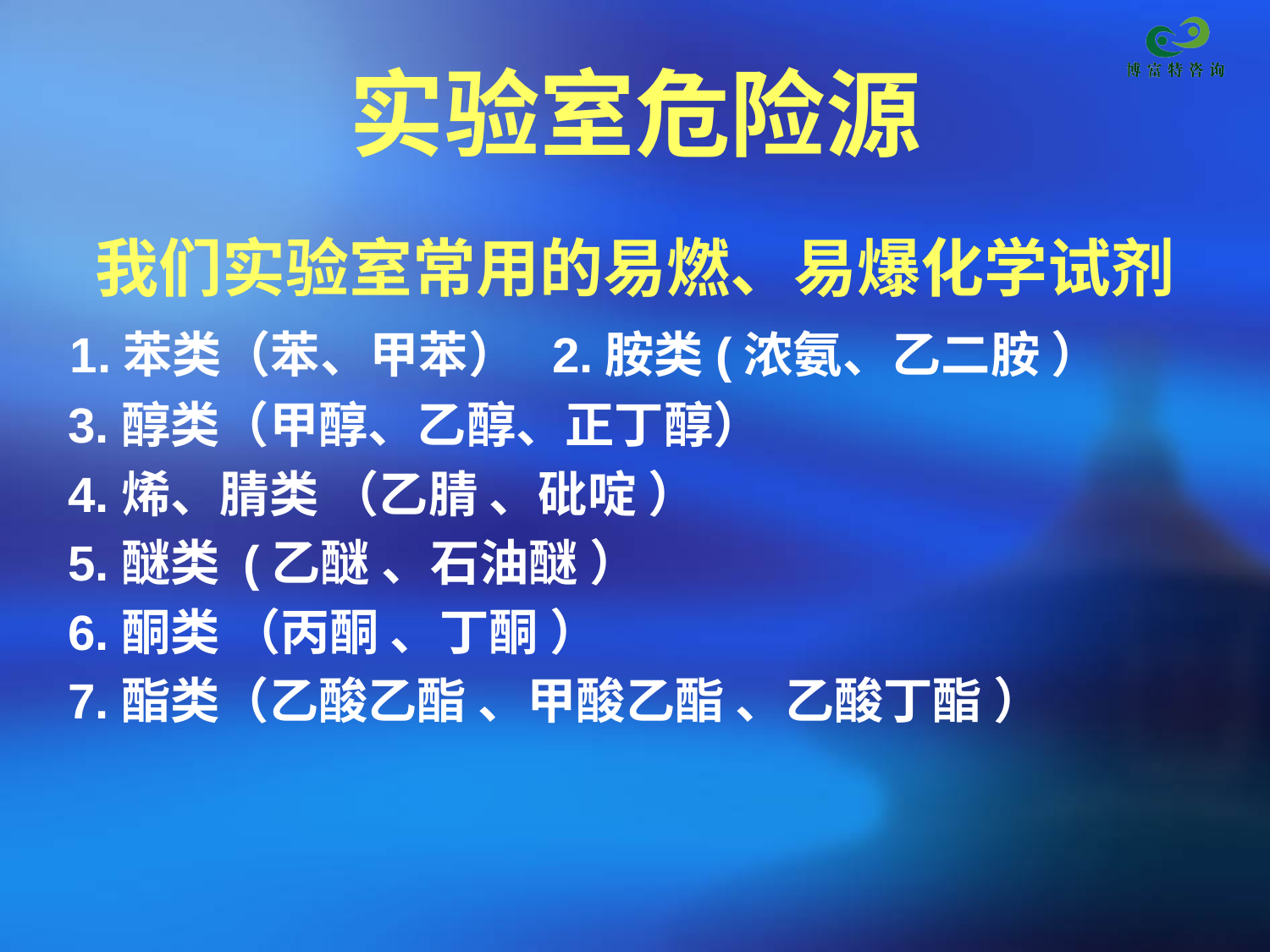

# 实验室危险源
我们实验室常用的易燃、易爆化学试剂
 1.苯类（苯、甲苯）  2.胺类(浓氨、乙二胺 ）
 3.醇类（甲醇、乙醇、正丁醇）
 4.烯、腈类 （乙腈 、砒啶 ）
 5.醚类 (乙醚 、石油醚 ）
 6.酮类 （丙酮 、丁酮 ）
 7.酯类（乙酸乙酯 、甲酸乙酯 、乙酸丁酯 ）